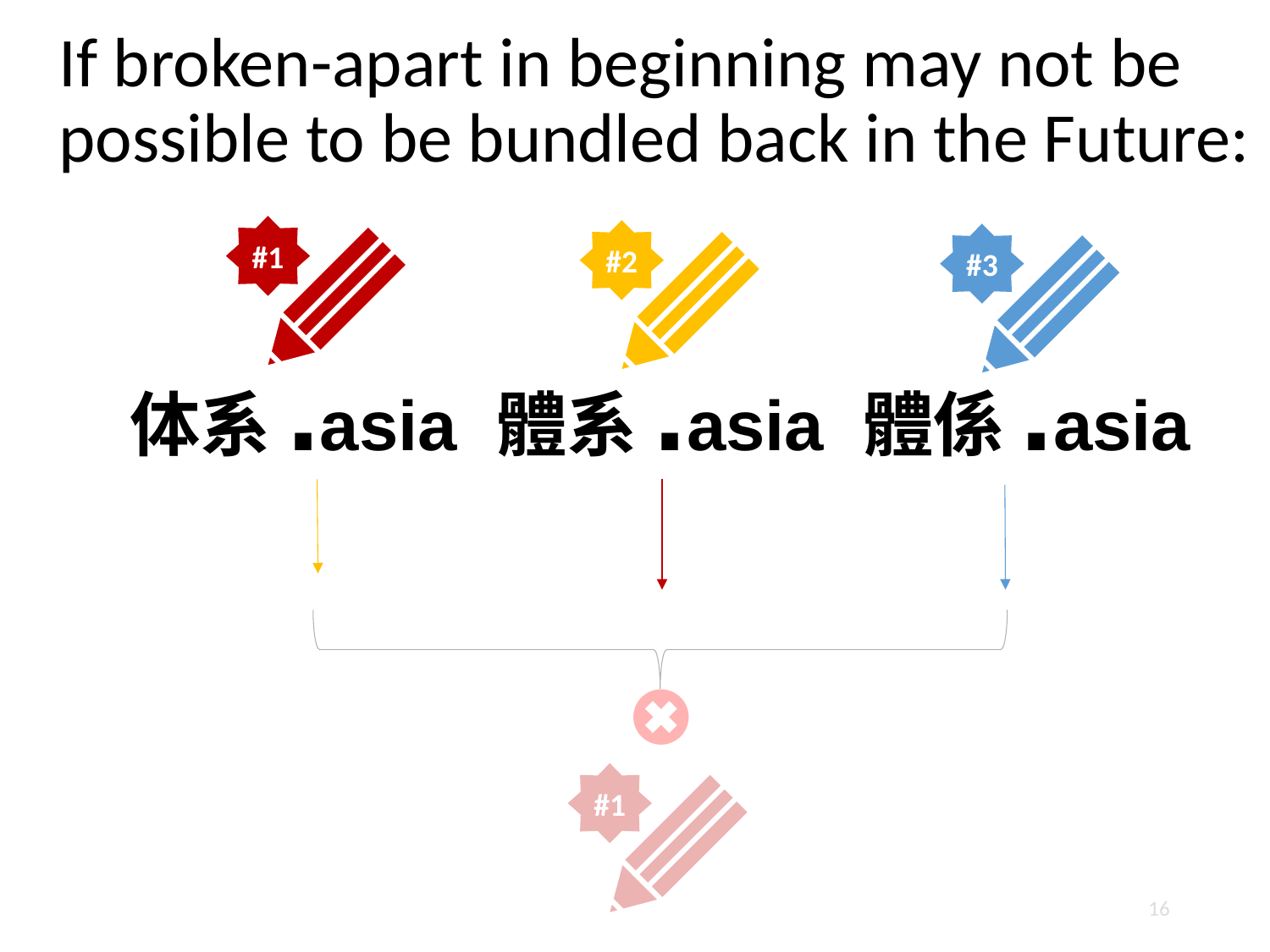

# If broken-apart in beginning may not be possible to be bundled back in the Future:
#1

#2

#3

体系.asia
體系.asia
體係.asia

#1

16